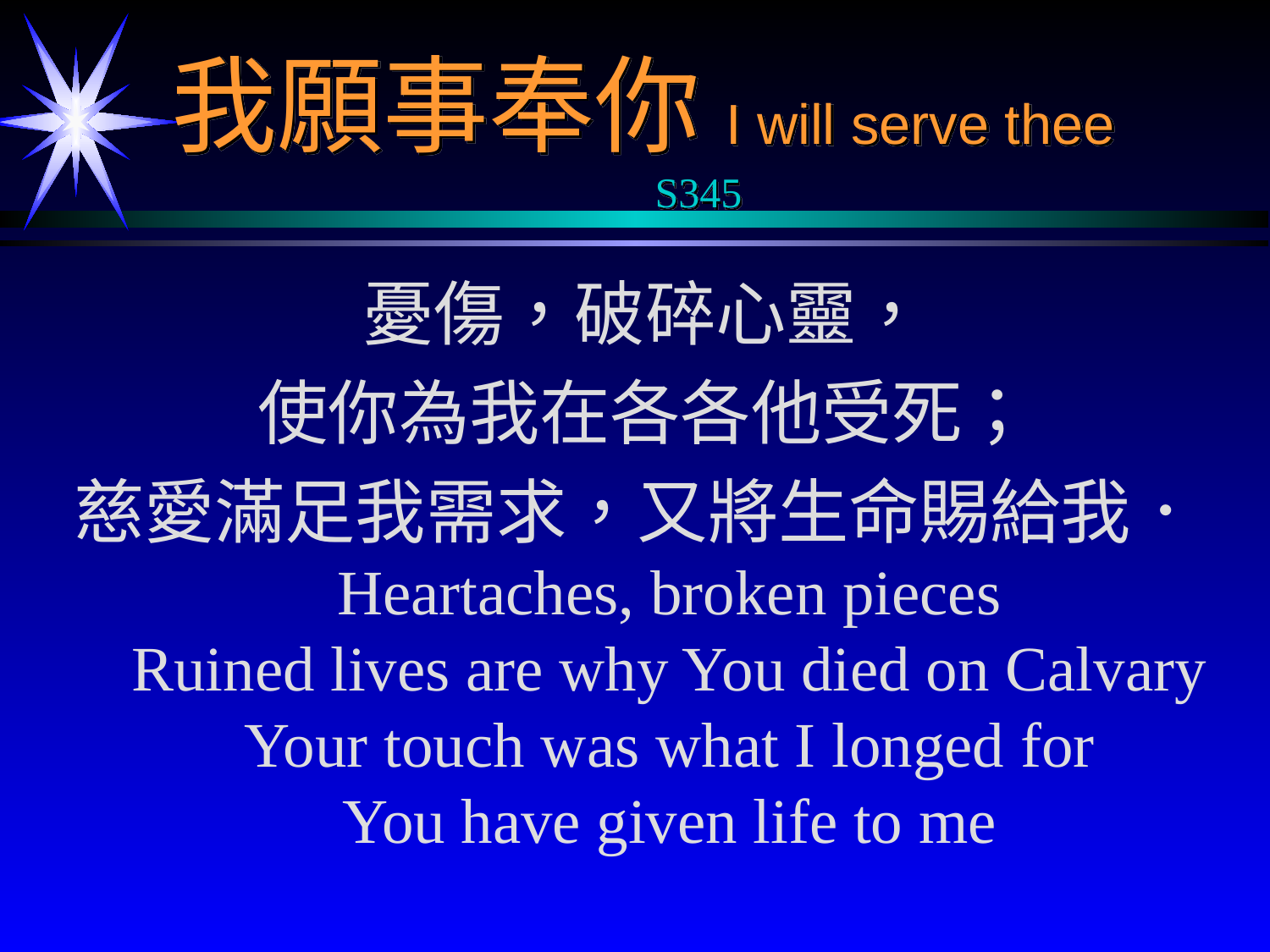

# 我願事奉你I will serve thee　S345
憂傷，破碎心靈，
使你為我在各各他受死；
慈愛滿足我需求，又將生命賜給我．
Heartaches, broken pieces
Ruined lives are why You died on Calvary
Your touch was what I longed for
You have given life to me